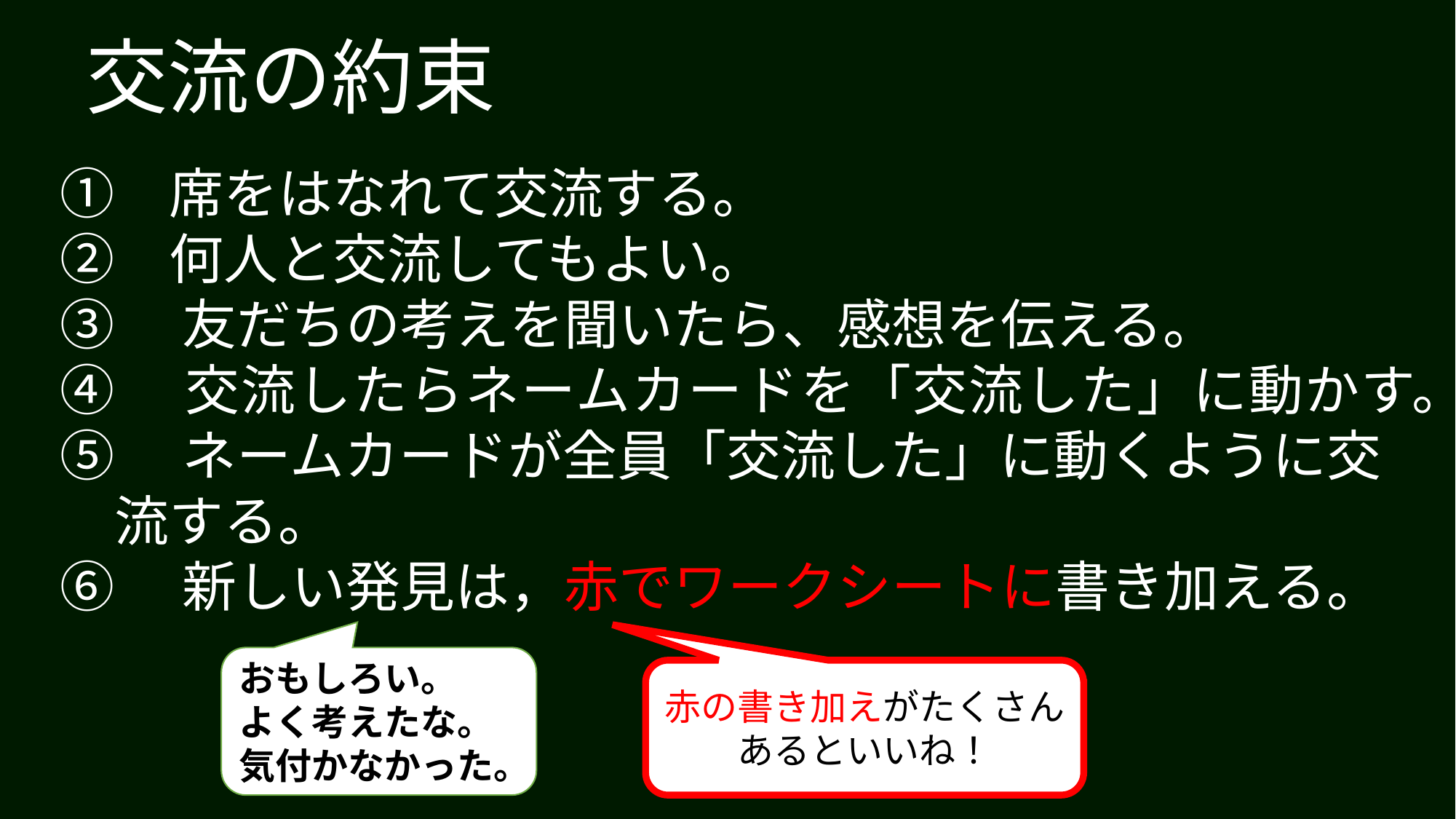

交流の約束
　席をはなれて交流する。
　何人と交流してもよい。
③　友だちの考えを聞いたら、感想を伝える。
④　交流したらネームカードを「交流した」に動かす。
⑤　ネームカードが全員「交流した」に動くように交
　流する。
⑥　新しい発見は，赤でワークシートに書き加える。
おもしろい。
よく考えたな。
気付かなかった。
赤の書き加えがたくさんあるといいね！